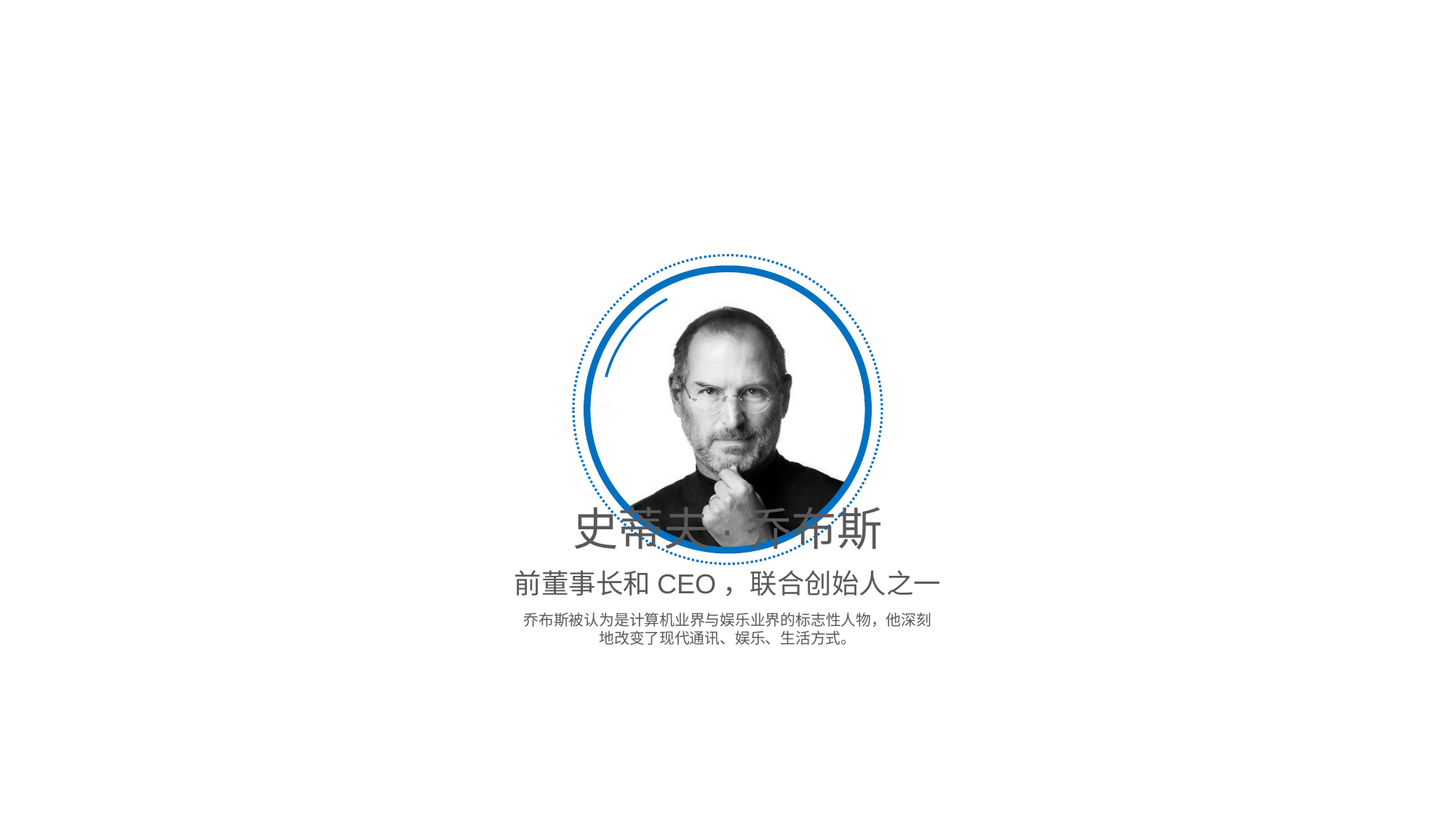

史蒂夫·乔布斯
前董事长和CEO，联合创始人之一
乔布斯被认为是计算机业界与娱乐业界的标志性人物，他深刻地改变了现代通讯、娱乐、生活方式。